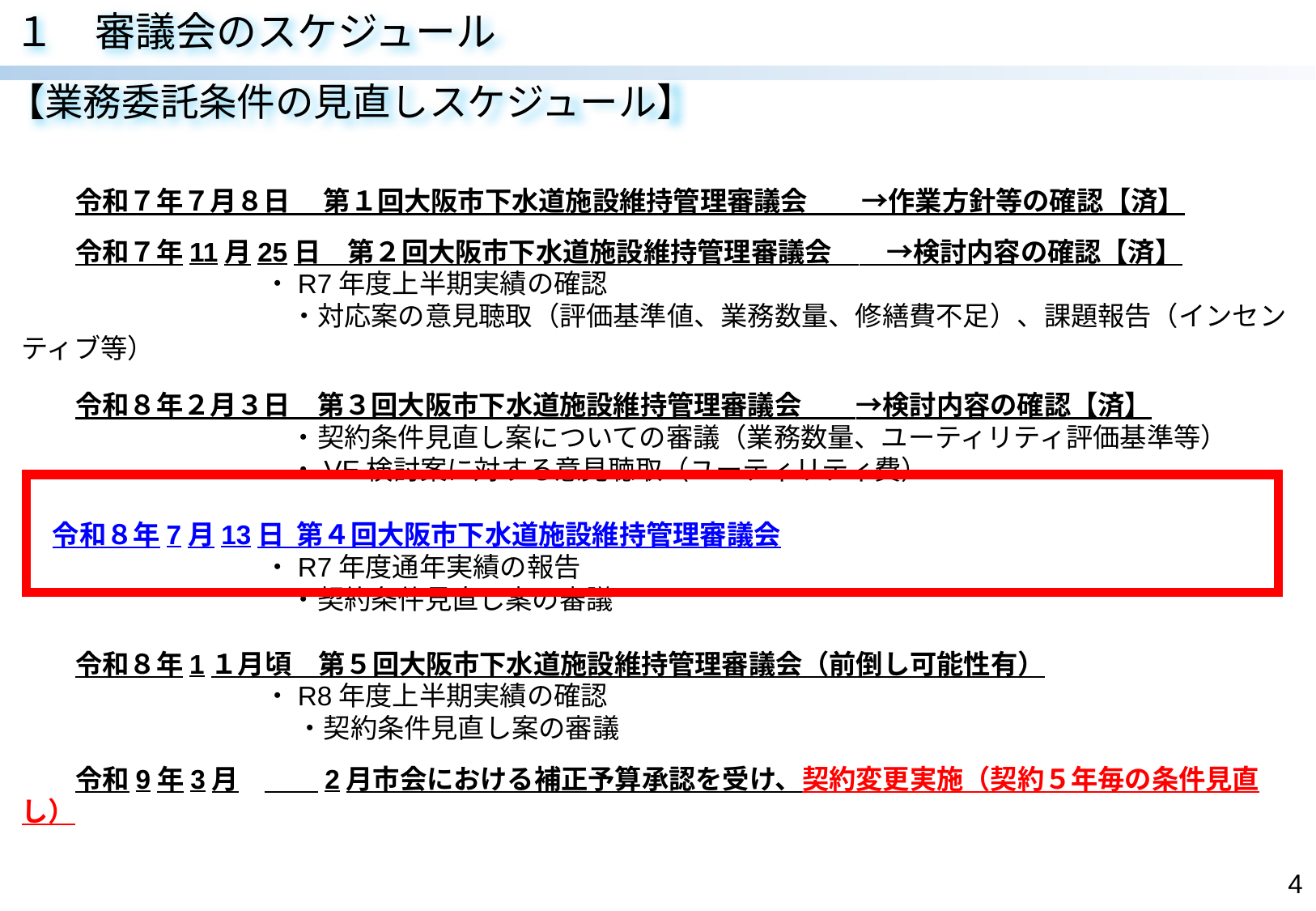

１　審議会のスケジュール
【業務委託条件の見直しスケジュール】
　　令和７年７月８日 　第１回大阪市下水道施設維持管理審議会　　→作業方針等の確認【済】

　　令和７年11月25日　第２回大阪市下水道施設維持管理審議会　　→検討内容の確認【済】
　　	　　　　	・R7年度上半期実績の確認
　　　　　　　　　　・対応案の意見聴取（評価基準値、業務数量、修繕費不足）、課題報告（インセンティブ等）

　　令和８年２月３日　第３回大阪市下水道施設維持管理審議会　　→検討内容の確認【済】
　　　　　　　　　　・契約条件見直し案についての審議（業務数量、ユーティリティ評価基準等）
　　　　　　　　　　・VE検討案に対する意見聴取（ユーティリティ費）

    令和８年7月13日  第４回大阪市下水道施設維持管理審議会
　　	　　　　	・R7年度通年実績の報告
　　　　　　　　　　・契約条件見直し案の審議

　　令和８年1１月頃　第５回大阪市下水道施設維持管理審議会（前倒し可能性有）
　　	　　　　	・R8年度上半期実績の確認
　　　　　　　　　　 ・契約条件見直し案の審議

　　令和9年3月	　　2月市会における補正予算承認を受け、契約変更実施（契約５年毎の条件見直し）

4